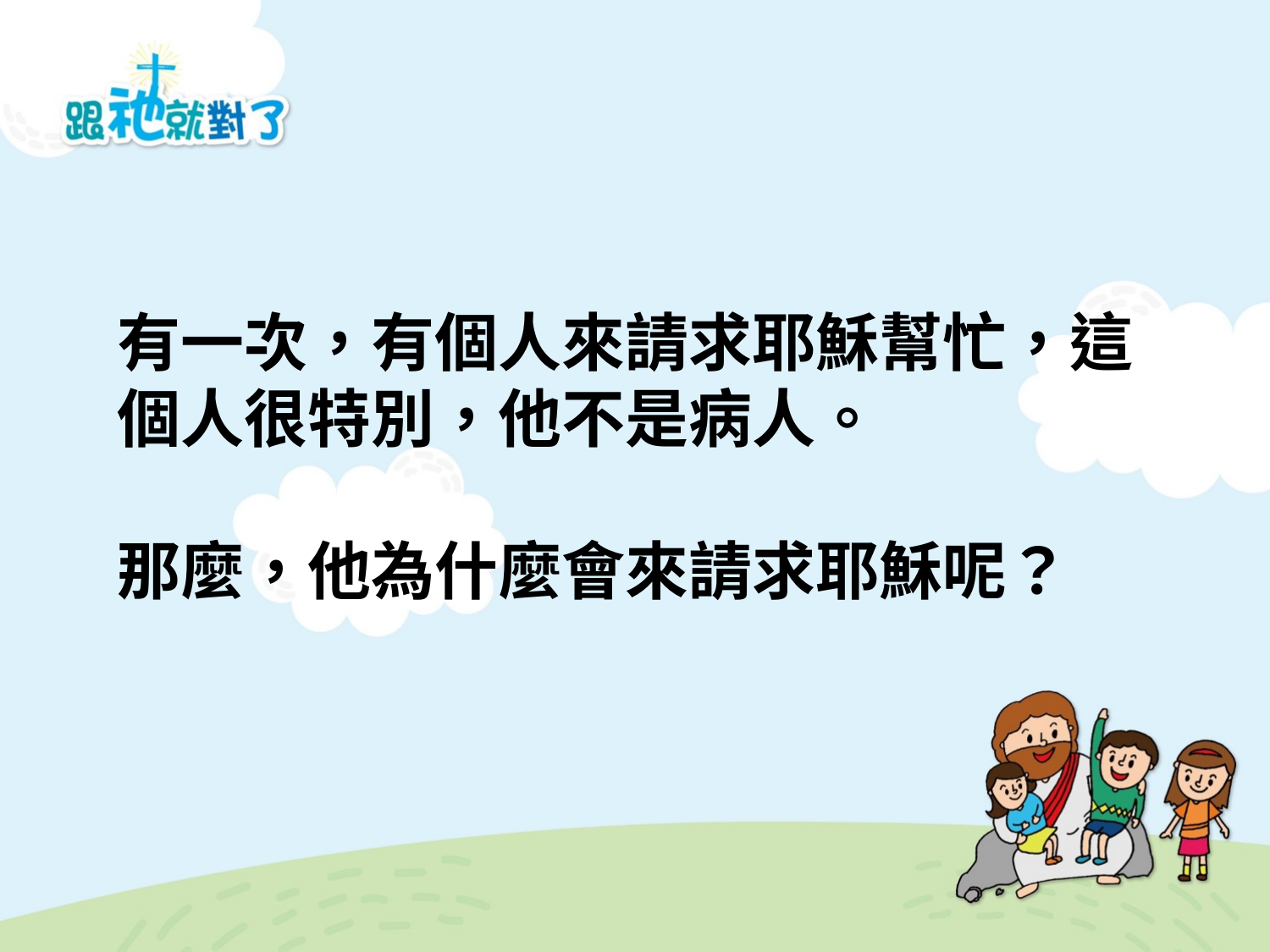

有一次，有個人來請求耶穌幫忙，這個人很特別，他不是病人。

那麼，他為什麼會來請求耶穌呢？